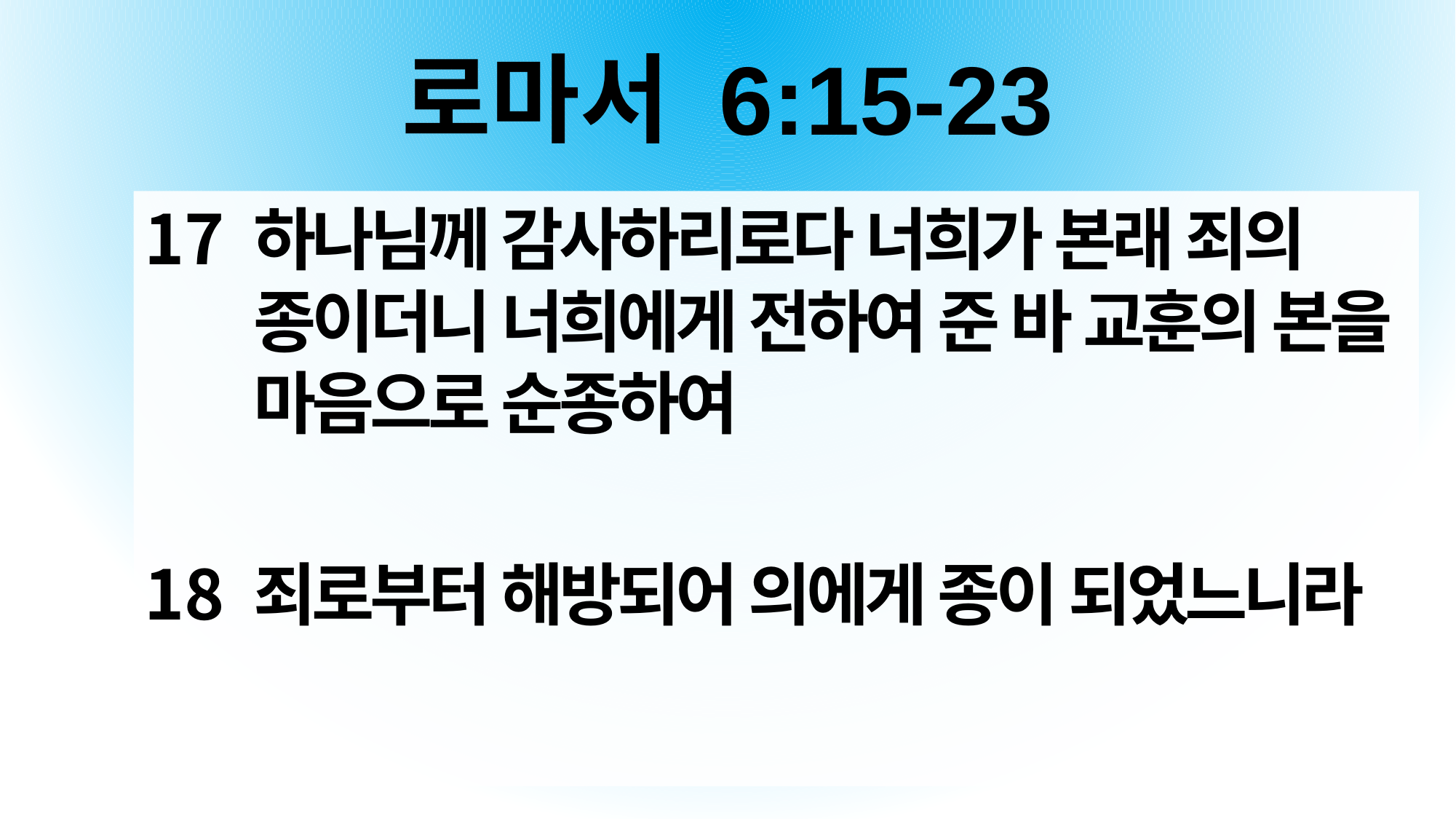

# 로마서 6:15-23
하나님께 감사하리로다 너희가 본래 죄의 종이더니 너희에게 전하여 준 바 교훈의 본을 마음으로 순종하여

죄로부터 해방되어 의에게 종이 되었느니라